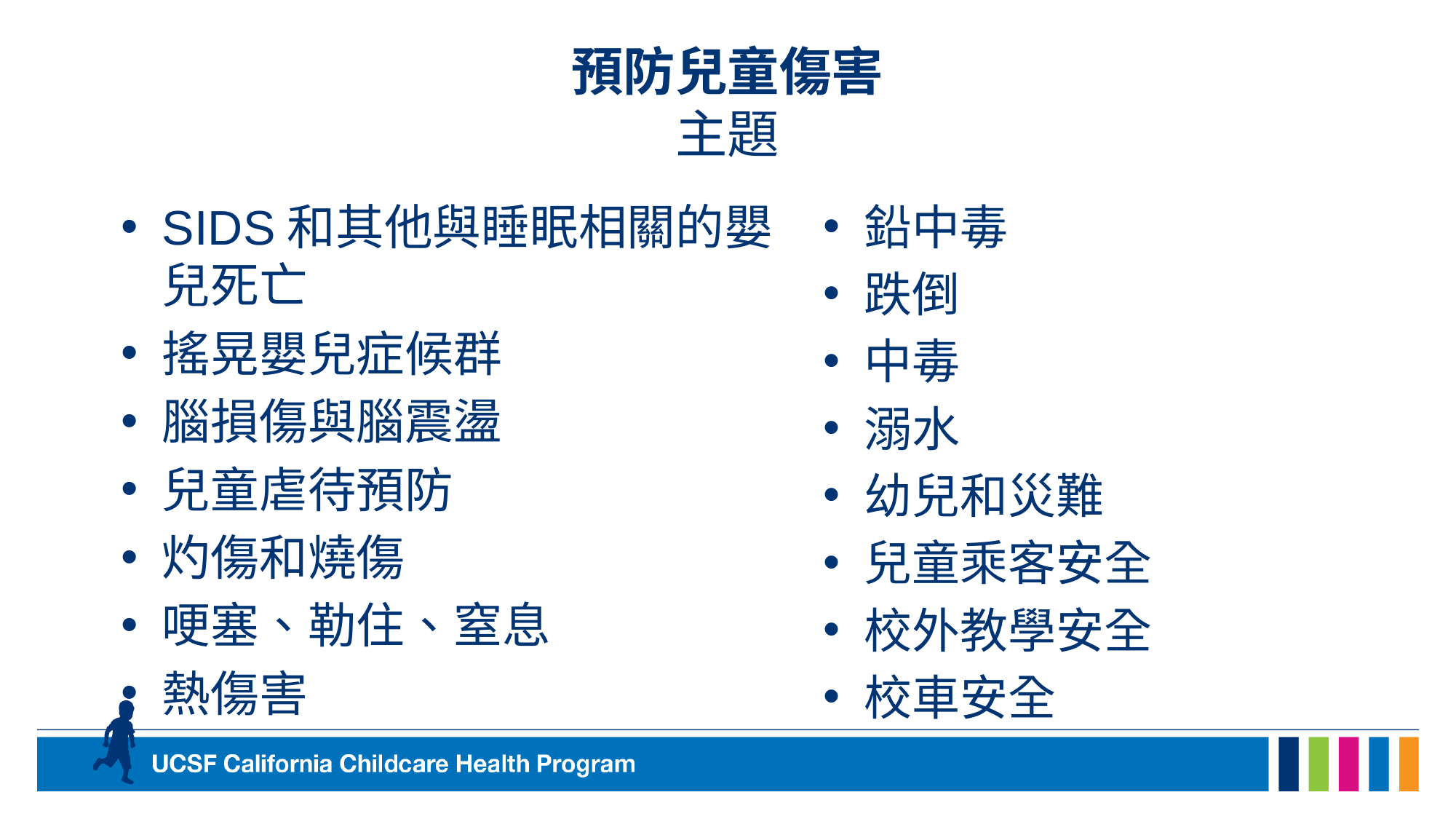

# 預防兒童傷害 主題
SIDS和其他與睡眠相關的嬰兒死亡
搖晃嬰兒症候群
腦損傷與腦震盪
兒童虐待預防
灼傷和燒傷
哽塞、勒住、窒息
熱傷害

鉛中毒
跌倒
中毒
溺水
幼兒和災難
兒童乘客安全
校外教學安全
校車安全